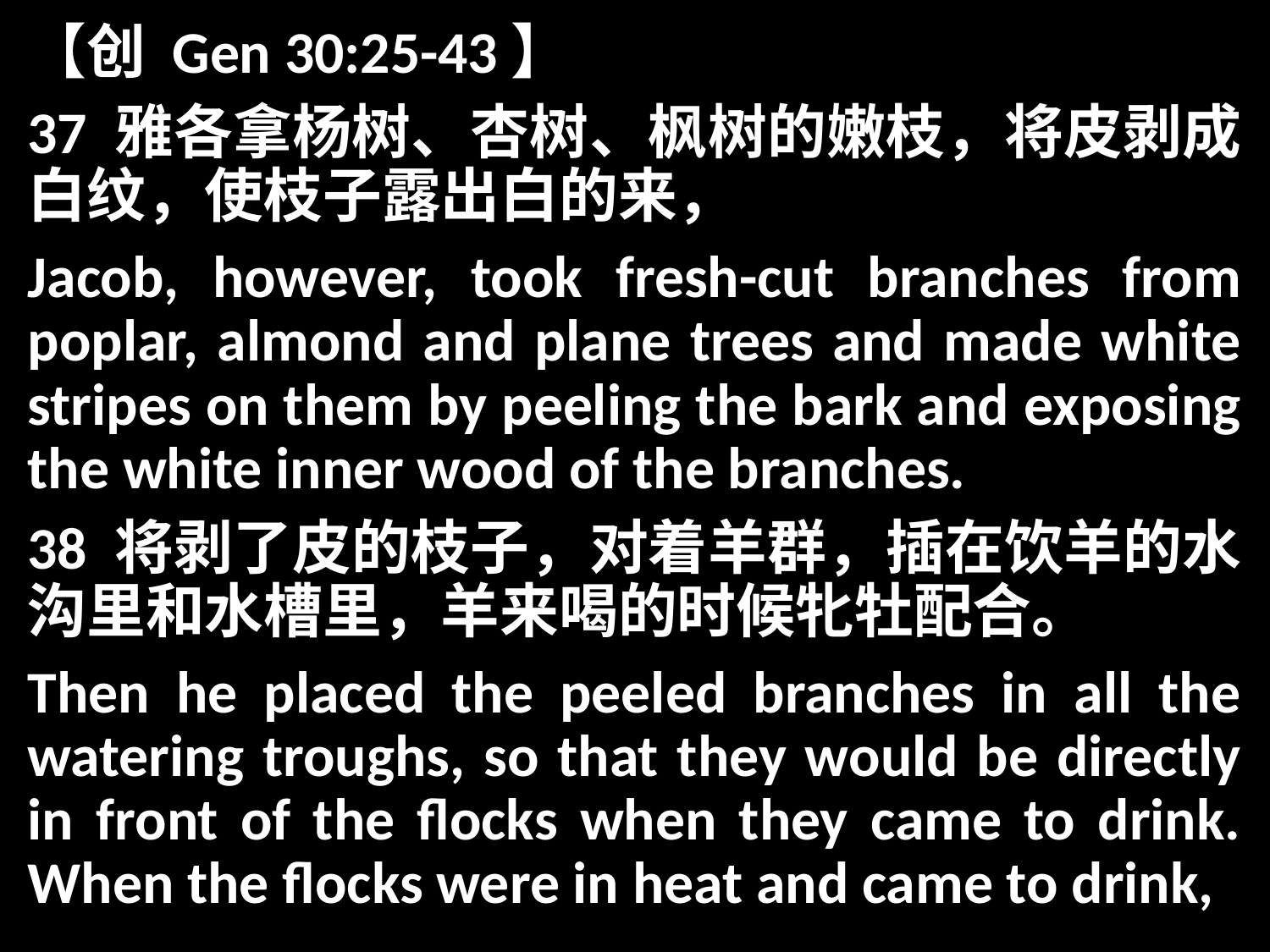

【创 Gen 30:25-43】
37 雅各拿杨树、杏树、枫树的嫩枝，将皮剥成白纹，使枝子露出白的来，
Jacob, however, took fresh-cut branches from poplar, almond and plane trees and made white stripes on them by peeling the bark and exposing the white inner wood of the branches.
38 将剥了皮的枝子，对着羊群，插在饮羊的水沟里和水槽里，羊来喝的时候牝牡配合。
Then he placed the peeled branches in all the watering troughs, so that they would be directly in front of the flocks when they came to drink. When the flocks were in heat and came to drink,